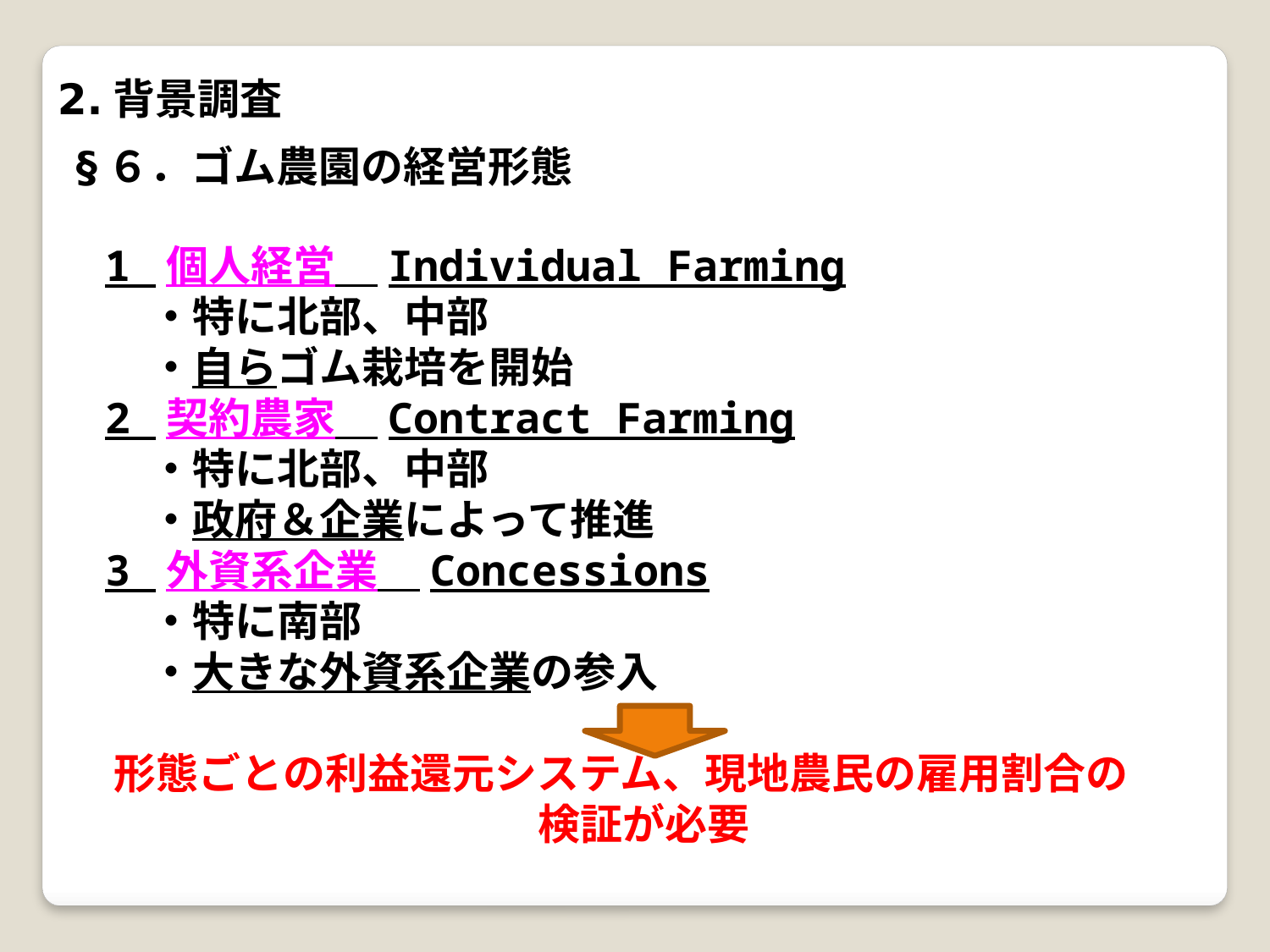

2.背景調査
§６．ゴム農園の経営形態
1 個人経営　Individual Farming
	・特に北部、中部
	・自らゴム栽培を開始
2 契約農家　Contract Farming
	・特に北部、中部
	・政府＆企業によって推進
3 外資系企業　Concessions
	・特に南部
	・大きな外資系企業の参入

形態ごとの利益還元システム、現地農民の雇用割合の検証が必要